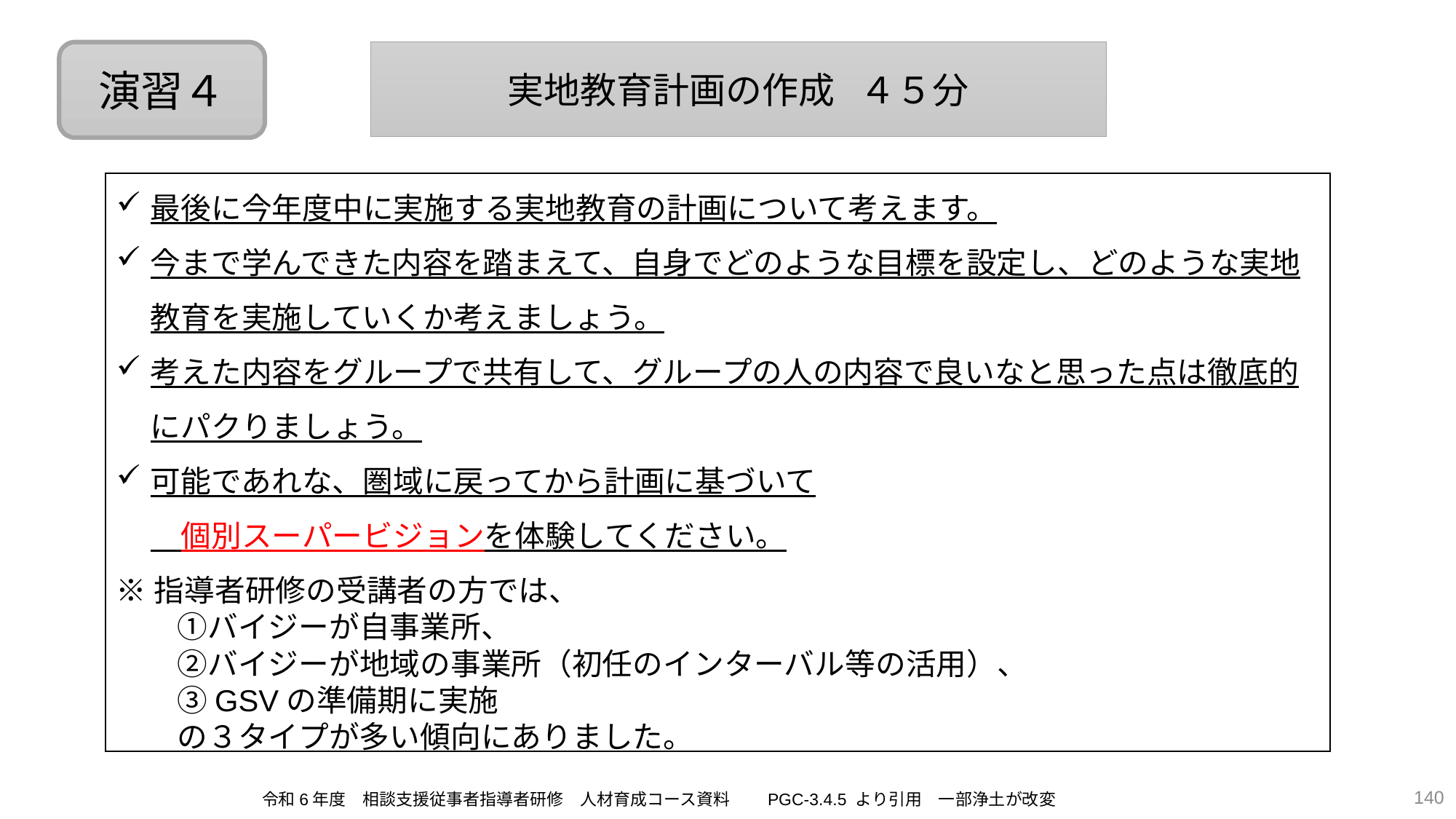

演習４
実地教育計画の作成   ４５分
最後に今年度中に実施する実地教育の計画について考えます。
今まで学んできた内容を踏まえて、自身でどのような目標を設定し、どのような実地教育を実施していくか考えましょう。
考えた内容をグループで共有して、グループの人の内容で良いなと思った点は徹底的にパクりましょう。
可能であれな、圏域に戻ってから計画に基づいて
　個別スーパービジョンを体験してください。
※指導者研修の受講者の方では、
　　①バイジーが自事業所、
　　②バイジーが地域の事業所（初任のインターバル等の活用）、
　　③GSVの準備期に実施
　　の３タイプが多い傾向にありました。
140
令和6年度　相談支援従事者指導者研修　人材育成コース資料　　PGC-3.4.5 より引用　一部浄土が改変